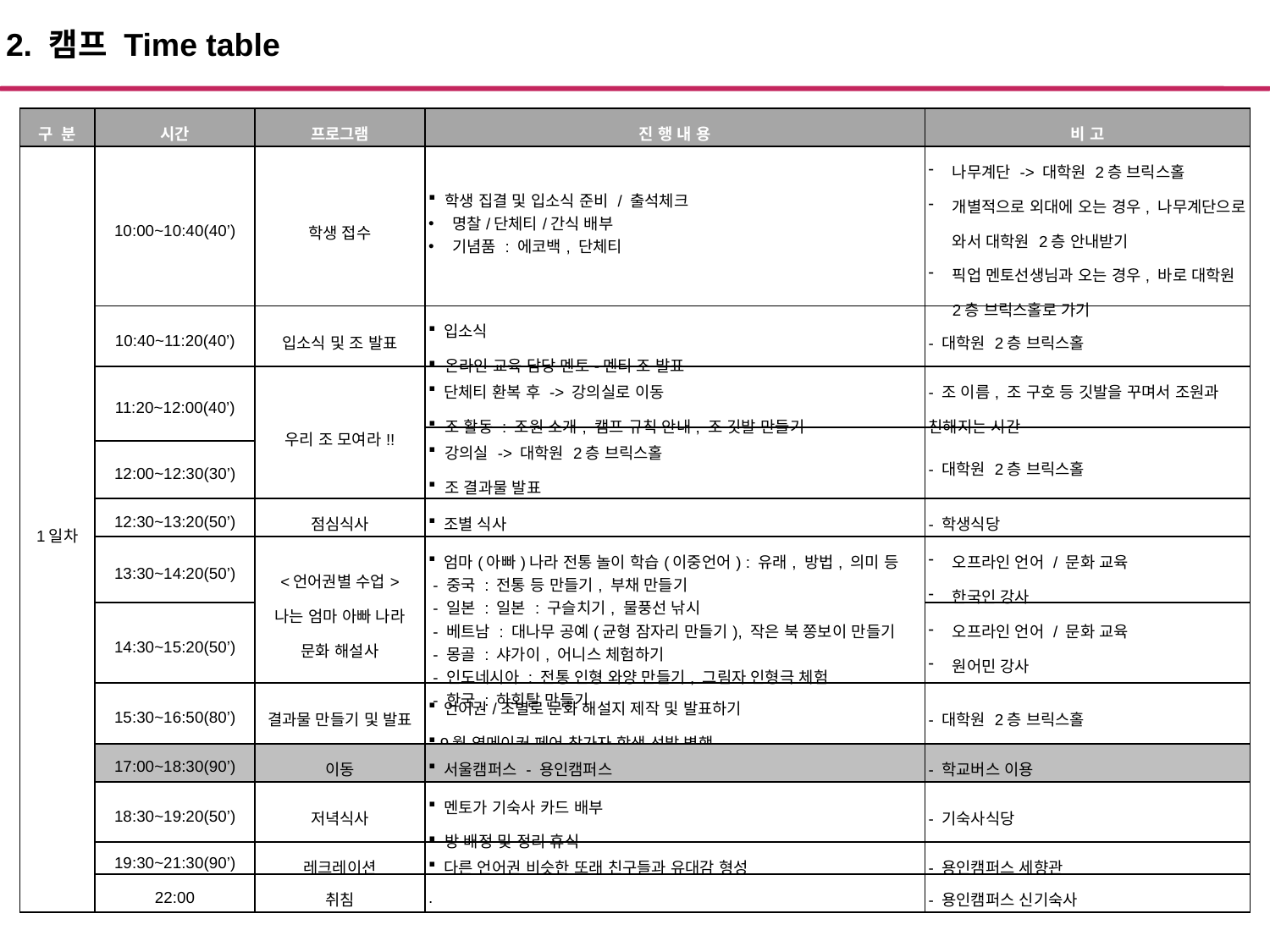

2. 캠프 Time table

| 구 분 | 시간 | 프로그램 | 진 행 내 용 | 비 고 |
| --- | --- | --- | --- | --- |
| 1일차 | 10:00~10:40(40’) | 학생 접수 | 학생 집결 및 입소식 준비 / 출석체크 명찰/단체티/간식 배부 기념품 : 에코백, 단체티 | 나무계단 -> 대학원 2층 브릭스홀 개별적으로 외대에 오는 경우, 나무계단으로 와서 대학원 2층 안내받기 픽업 멘토선생님과 오는 경우, 바로 대학원 2층 브릭스홀로 가기 |
|  | 10:40~11:20(40’) | 입소식 및 조 발표 | 입소식 온라인 교육 담당 멘토-멘티 조 발표 | - 대학원 2층 브릭스홀 |
|  | 11:20~12:00(40’) | 우리 조 모여라!! | 단체티 환복 후 -> 강의실로 이동 조 활동 : 조원 소개, 캠프 규칙 안내, 조 깃발 만들기 | - 조 이름, 조 구호 등 깃발을 꾸며서 조원과 친해지는 시간 |
|  |  |  | 강의실 -> 대학원 2층 브릭스홀 조 결과물 발표 | - 대학원 2층 브릭스홀 |
|  | 12:00~12:30(30’) |  |  |  |
|  | 12:30~13:20(50’) | 점심식사 | 조별 식사 | - 학생식당 |
|  | 13:30~14:20(50’) | <언어권별 수업> 나는 엄마 아빠 나라 문화 해설사 | 엄마(아빠)나라 전통 놀이 학습(이중언어) : 유래, 방법, 의미 등 - 중국 : 전통 등 만들기, 부채 만들기 - 일본 : 일본 : 구슬치기, 물풍선 낚시 - 베트남 : 대나무 공예(균형 잠자리 만들기), 작은 북 쫑보이 만들기 - 몽골 : 샤가이, 어니스 체험하기 - 인도네시아 : 전통 인형 와양 만들기, 그림자 인형극 체험 - 한국 : 하회탈 만들기 | 오프라인 언어 / 문화 교육 한국인 강사 |
|  | 14:30~15:20(50’) |  |  | 오프라인 언어 / 문화 교육 원어민 강사 |
|  | 15:30~16:50(80’) | 결과물 만들기 및 발표 | 언어권/조별로 문화 해설지 제작 및 발표하기 9월 영메이커 페어 참가자 학생 선발 병행 | - 대학원 2층 브릭스홀 |
|  | 17:00~18:30(90’) | 이동 | 서울캠퍼스 - 용인캠퍼스 | - 학교버스 이용 |
|  | 18:30~19:20(50’) | 저녁식사 | 멘토가 기숙사 카드 배부 방 배정 및 정리 휴식 | - 기숙사식당 |
|  | 19:30~21:30(90’) | 레크레이션 | 다른 언어권 비슷한 또래 친구들과 유대감 형성 | - 용인캠퍼스 세향관 |
|  | 22:00 | 취침 | . | - 용인캠퍼스 신기숙사 |